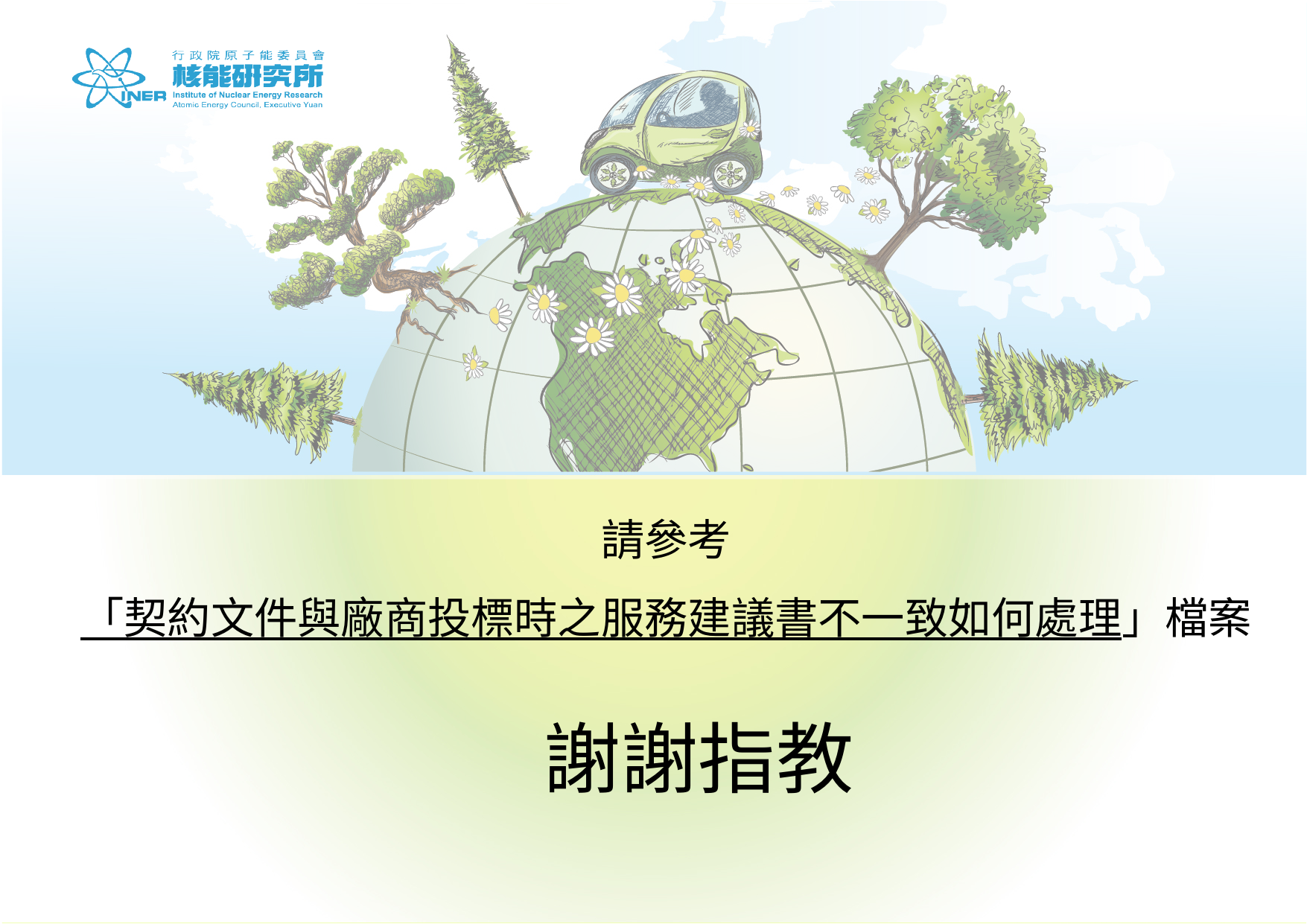

# 請參考
「契約文件與廠商投標時之服務建議書不一致如何處理」檔案
謝謝指教